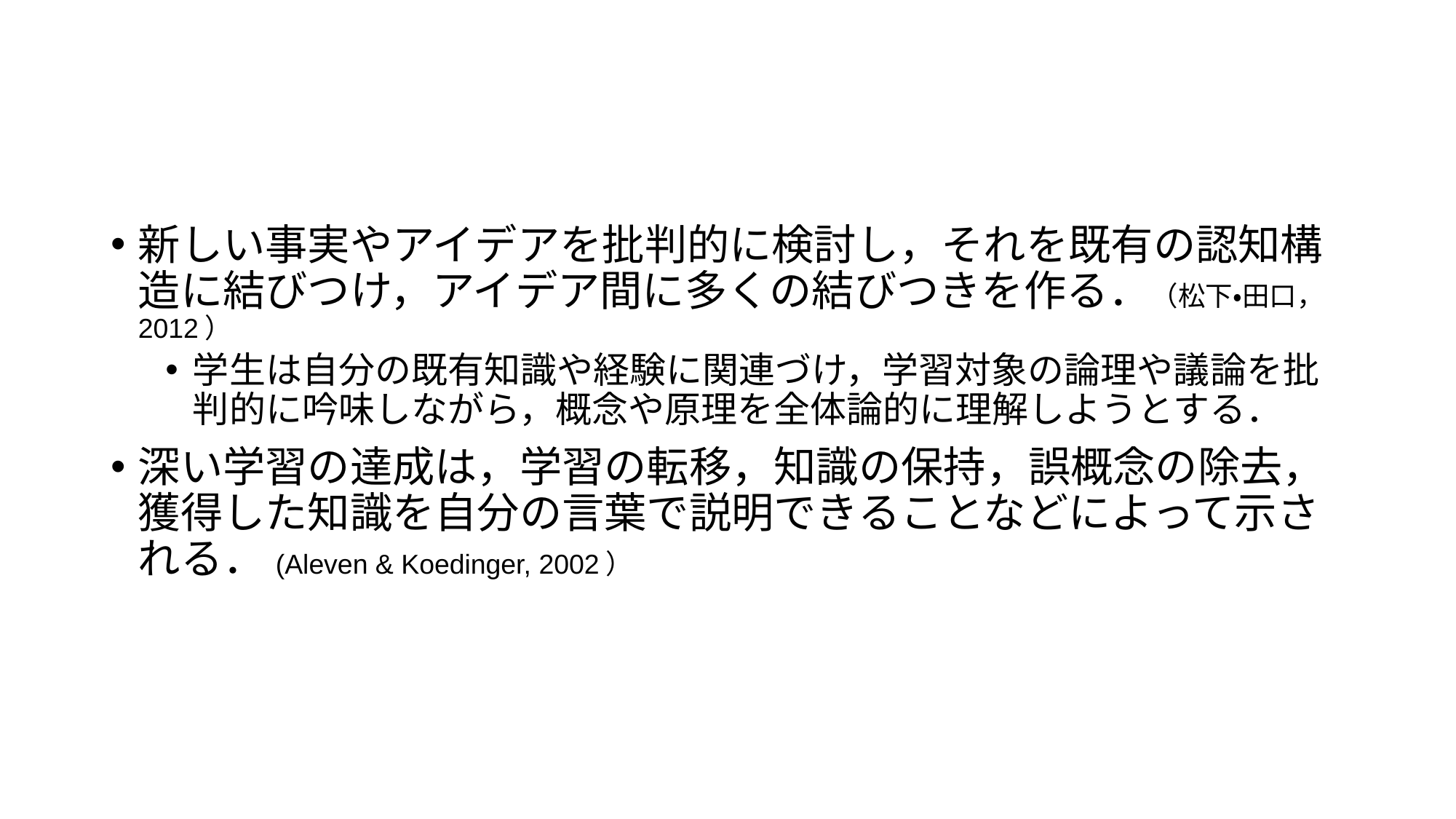

#
新しい事実やアイデアを批判的に検討し，それを既有の認知構造に結びつけ，アイデア間に多くの結びつきを作る．（松下・田口，2012）
学生は自分の既有知識や経験に関連づけ，学習対象の論理や議論を批判的に吟味しながら，概念や原理を全体論的に理解しようとする．
深い学習の達成は，学習の転移，知識の保持，誤概念の除去，獲得した知識を自分の言葉で説明できることなどによって示される．(Aleven & Koedinger, 2002）